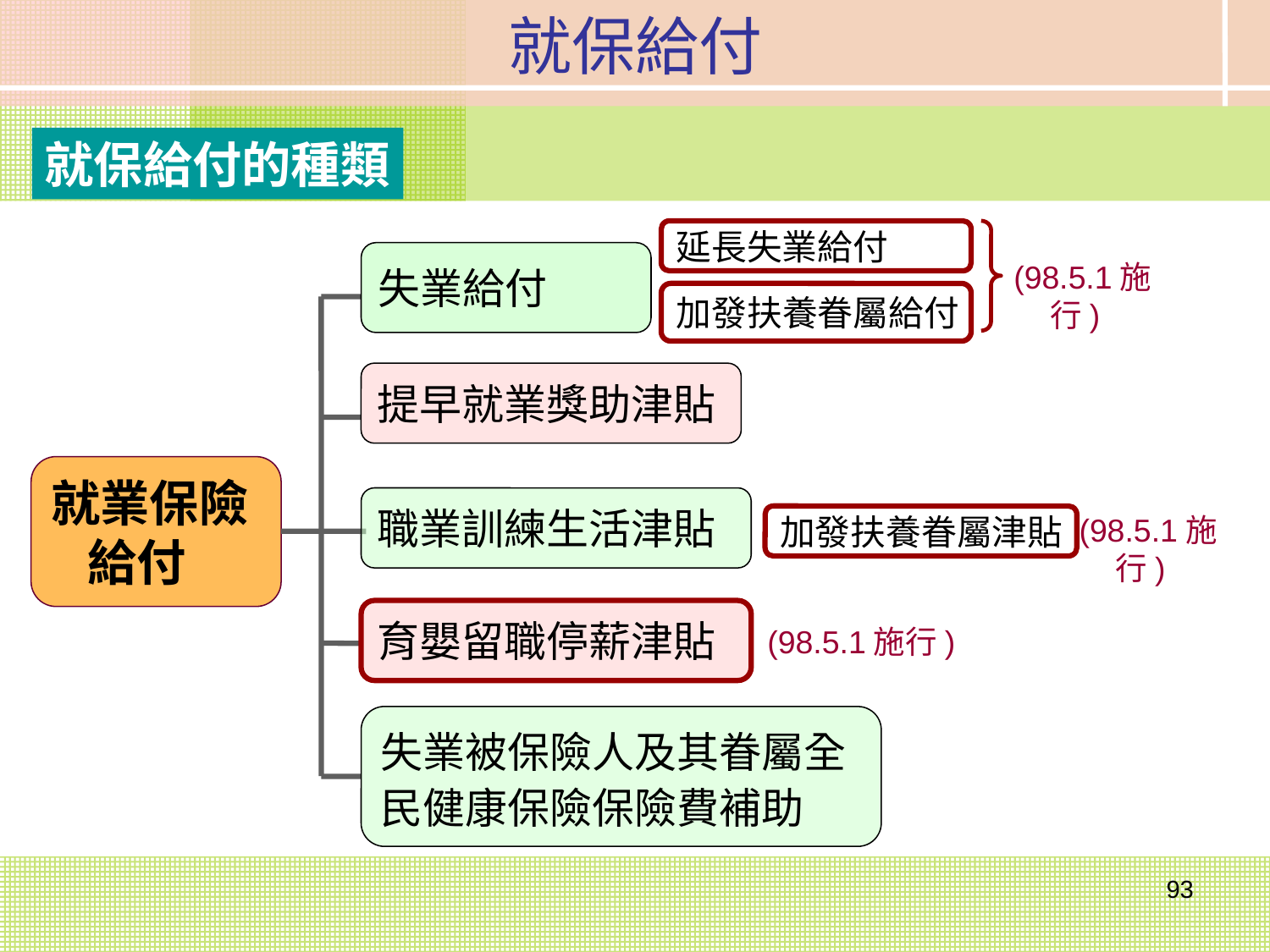

就保給付

就保給付的種類
延長失業給付

失業給付
(98.5.1施行)
加發扶養眷屬給付

提早就業獎助津貼

就業保險給付
職業訓練生活津貼
(98.5.1施行)
加發扶養眷屬津貼

育嬰留職停薪津貼
(98.5.1施行)

失業被保險人及其眷屬全民健康保險保險費補助

93